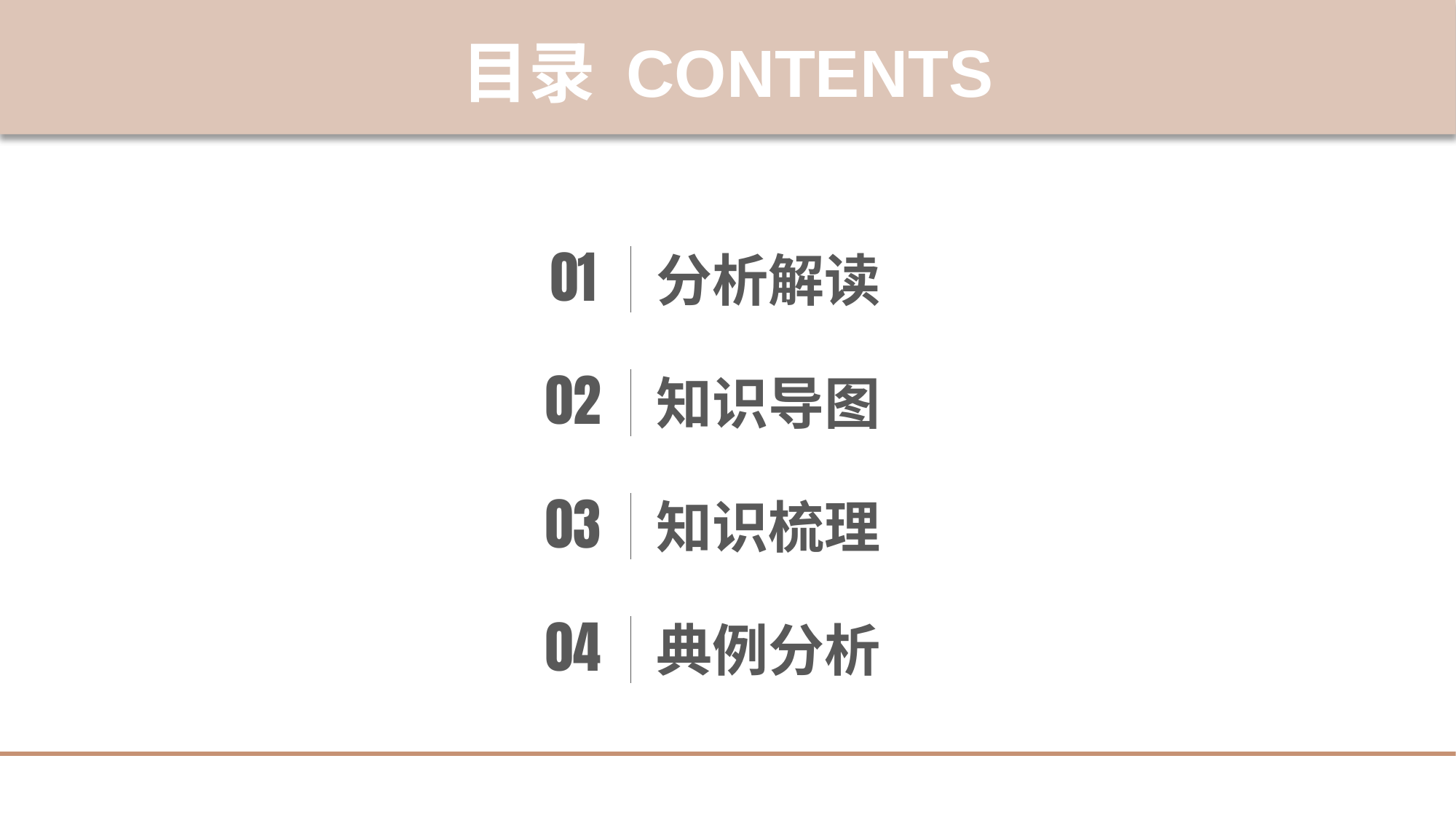

目录 CONTENTS
01
分析解读
02
知识导图
03
知识梳理
04
典例分析